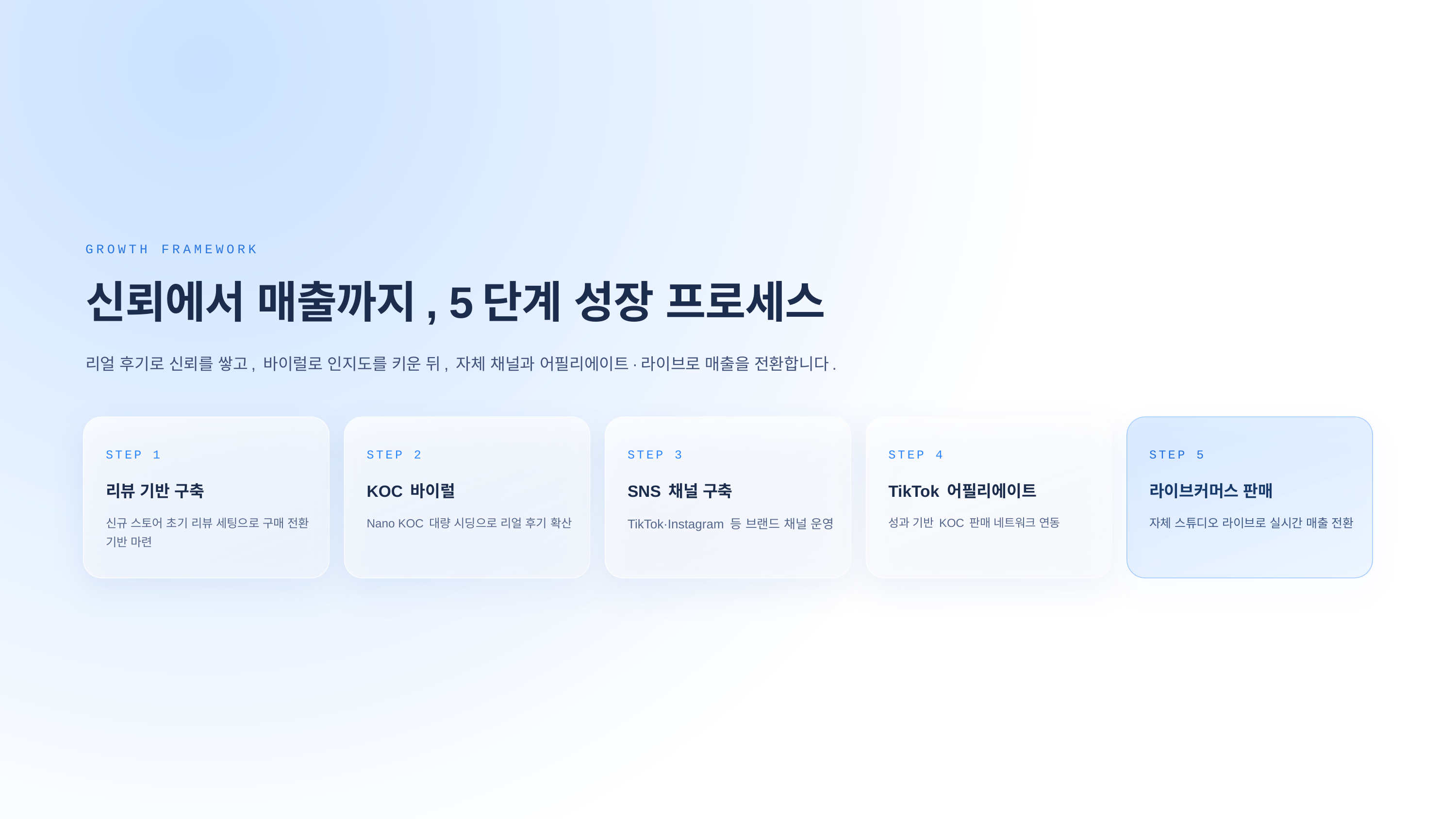

GROWTH FRAMEWORK
신뢰에서 매출까지, 5단계 성장 프로세스
리얼 후기로 신뢰를 쌓고, 바이럴로 인지도를 키운 뒤, 자체 채널과 어필리에이트·라이브로 매출을 전환합니다.

STEP 1
STEP 2
STEP 3
STEP 4
STEP 5
리뷰 기반 구축
KOC 바이럴
SNS 채널 구축
TikTok 어필리에이트
라이브커머스 판매
신규 스토어 초기 리뷰 세팅으로 구매 전환 기반 마련
Nano KOC 대량 시딩으로 리얼 후기 확산
TikTok·Instagram 등 브랜드 채널 운영
성과 기반 KOC 판매 네트워크 연동
자체 스튜디오 라이브로 실시간 매출 전환